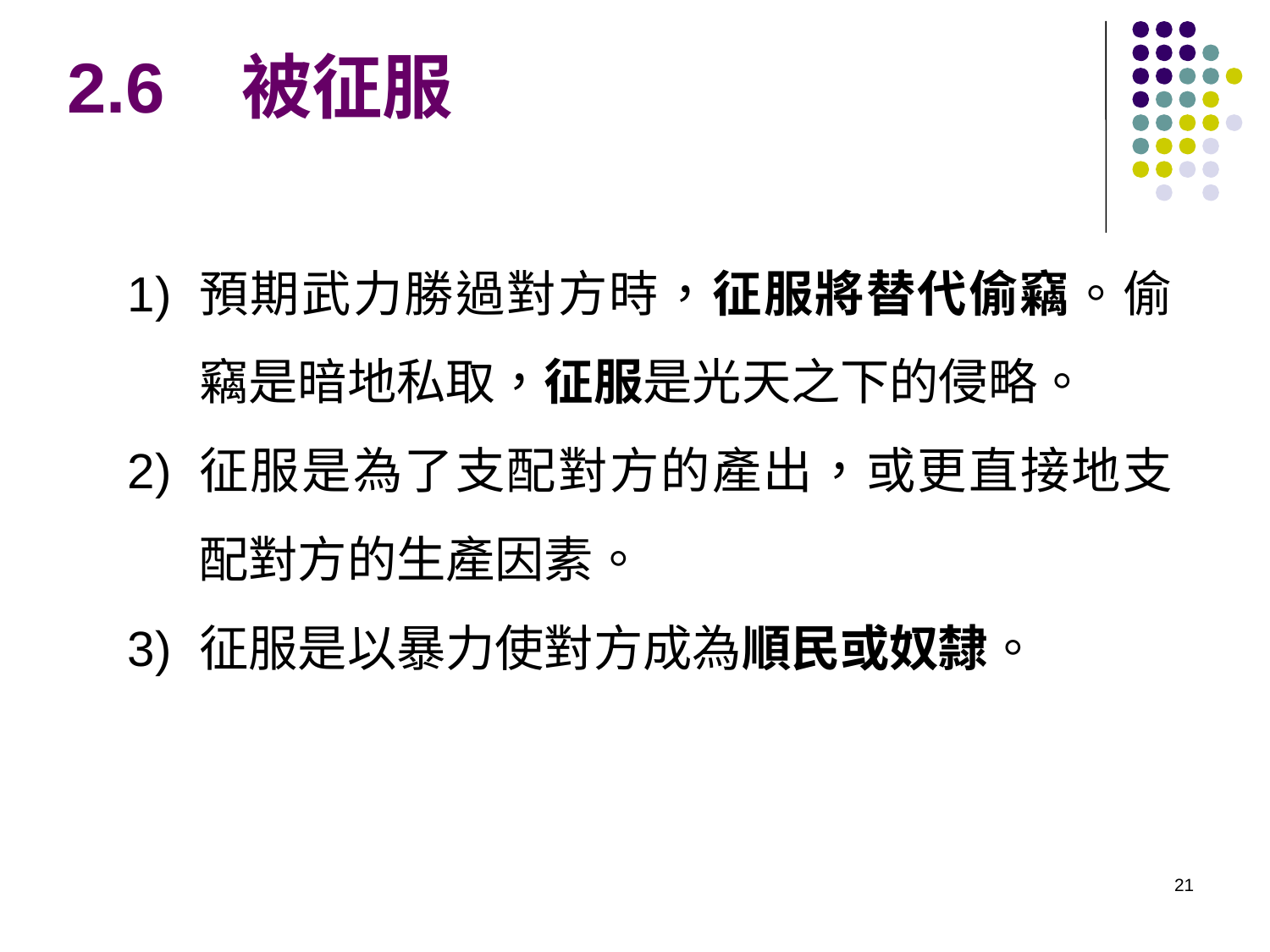

2.6   被征服
預期武力勝過對方時，征服將替代偷竊。偷竊是暗地私取，征服是光天之下的侵略。
征服是為了支配對方的產出，或更直接地支配對方的生產因素。
征服是以暴力使對方成為順民或奴隸。
21